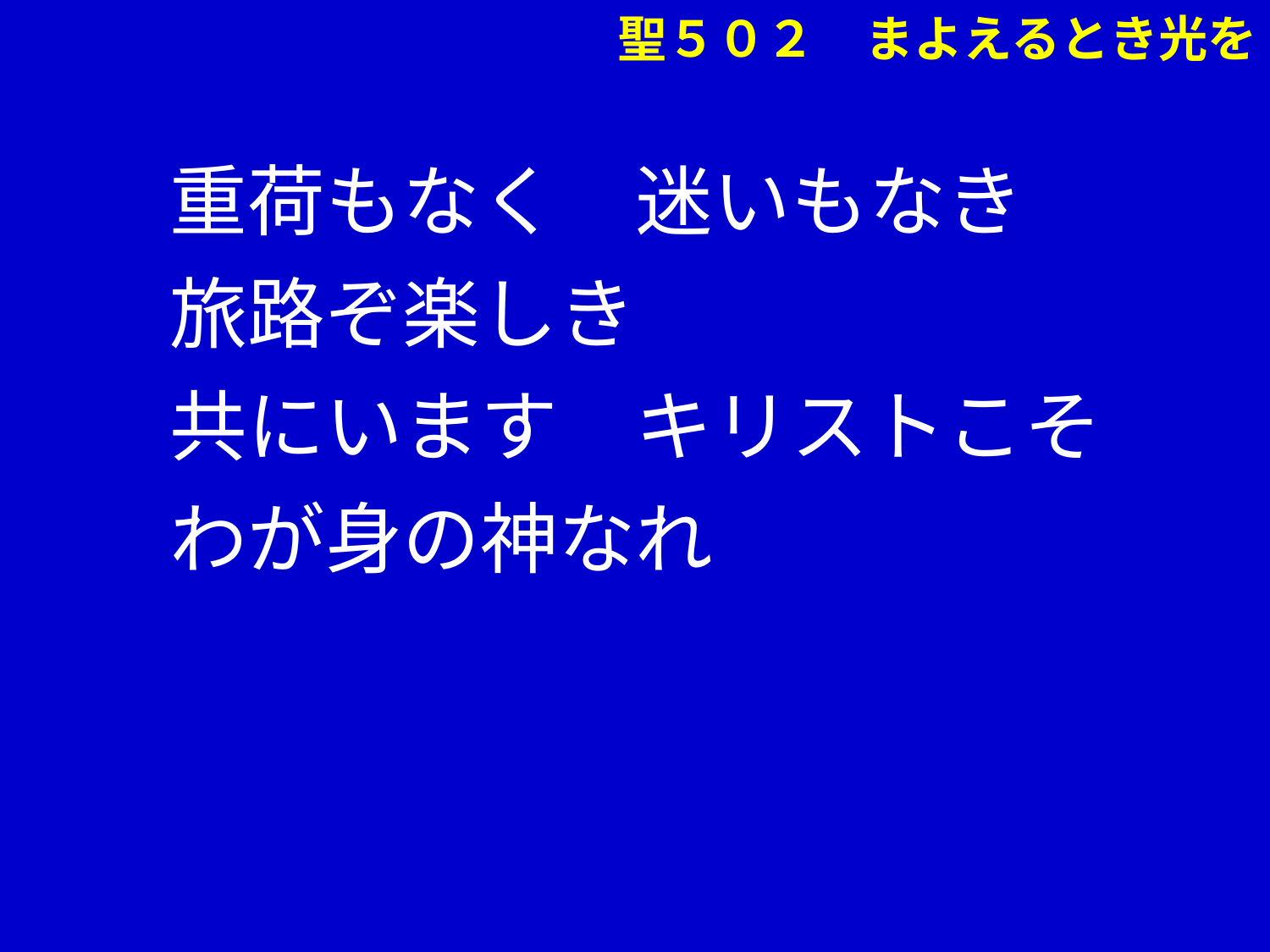

聖５０２　まよえるとき光を
重荷もなく　迷いもなき
旅路ぞ楽しき
共にいます　キリストこそ
わが身の神なれ